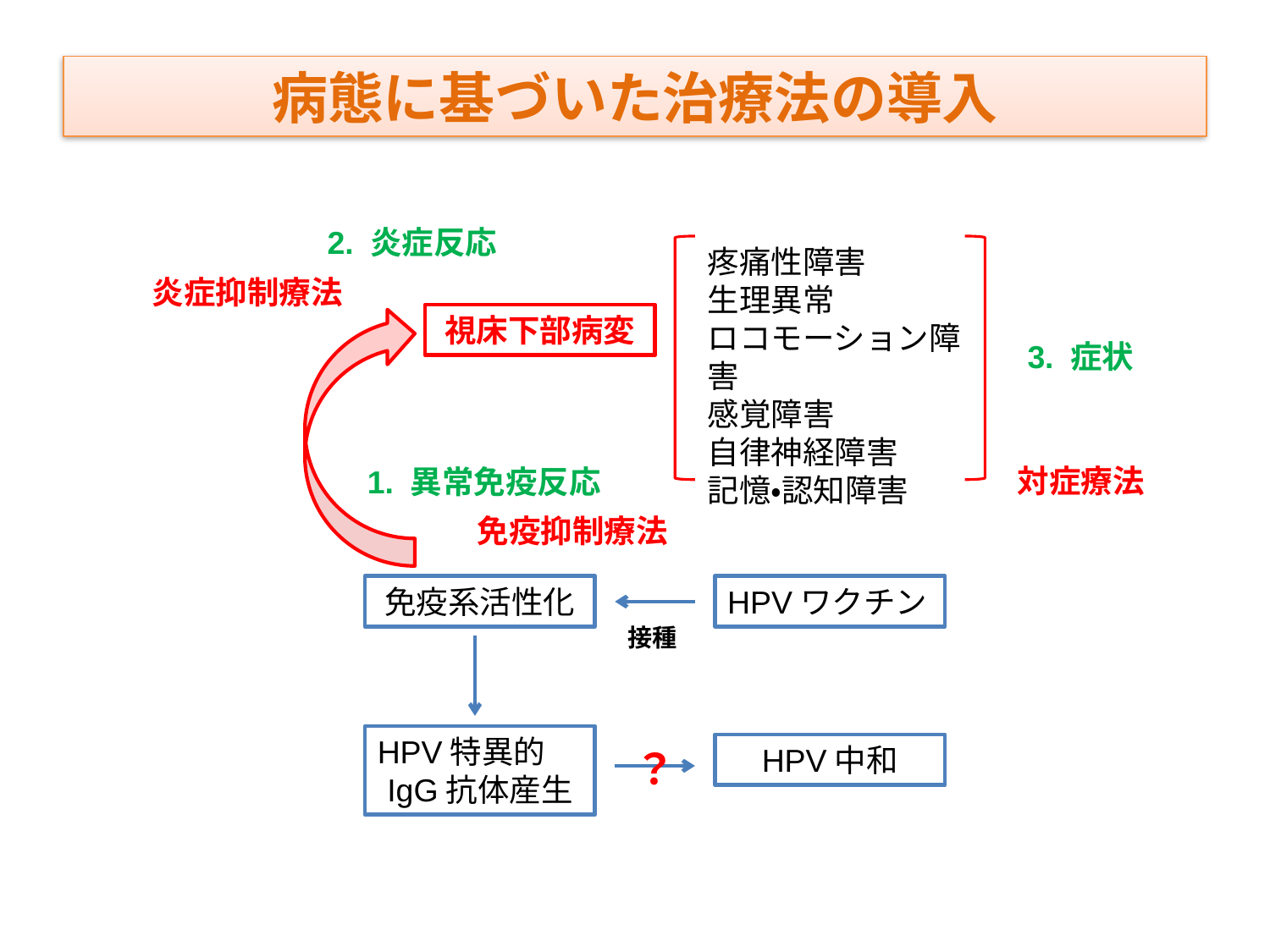

# 病態に基づいた治療法の導入
2. 炎症反応

疼痛性障害
生理異常
ロコモーション障害
感覚障害
自律神経障害
記憶・認知障害

炎症抑制療法
視床下部病変

3. 症状
対症療法
1. 異常免疫反応
免疫抑制療法
免疫系活性化
HPVワクチン
接種
HPV特異的　IgG抗体産生
HPV中和
？